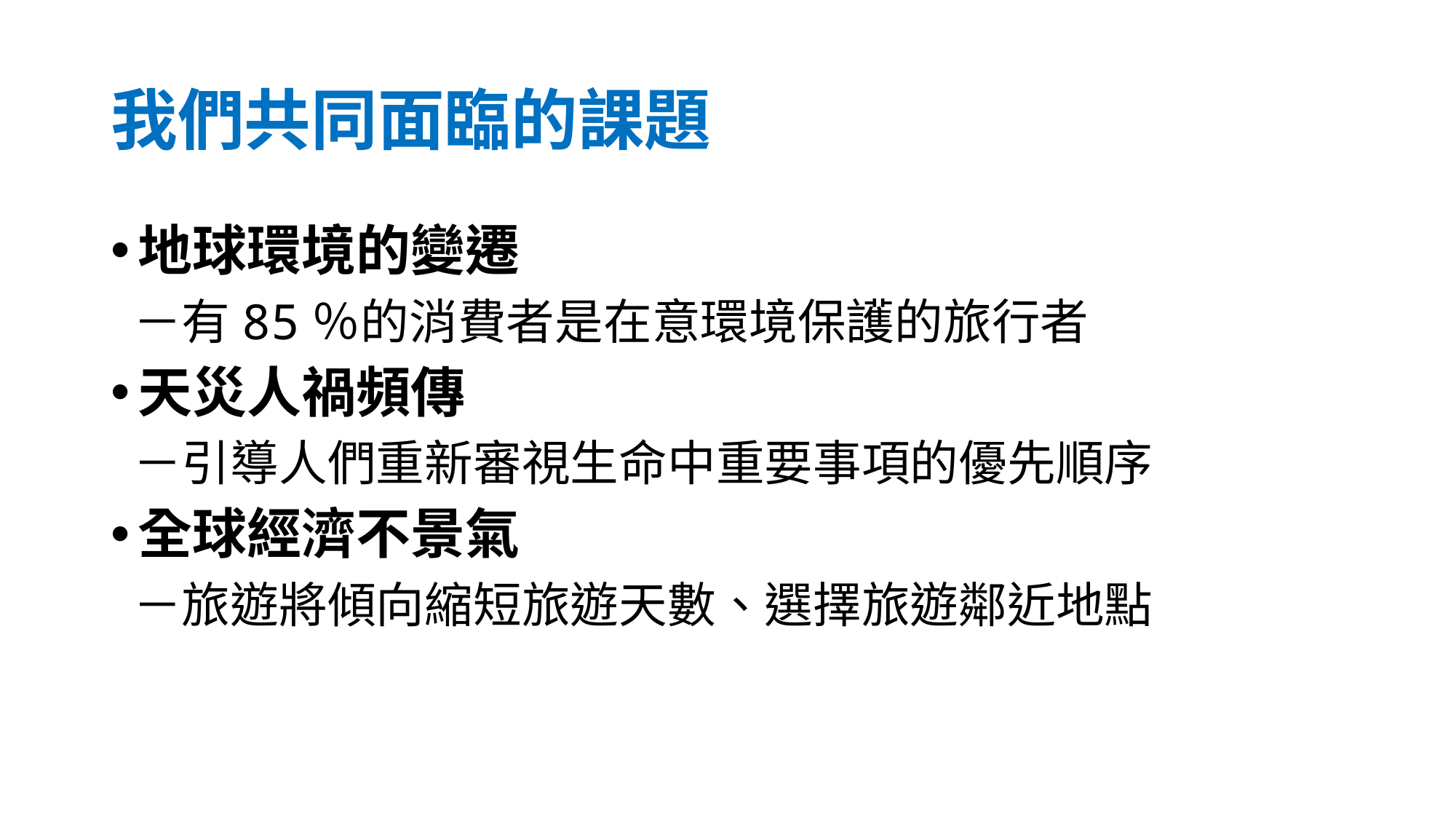

# 我們共同面臨的課題
地球環境的變遷
 －有85％的消費者是在意環境保護的旅行者
天災人禍頻傳
 －引導人們重新審視生命中重要事項的優先順序
全球經濟不景氣
 －旅遊將傾向縮短旅遊天數、選擇旅遊鄰近地點